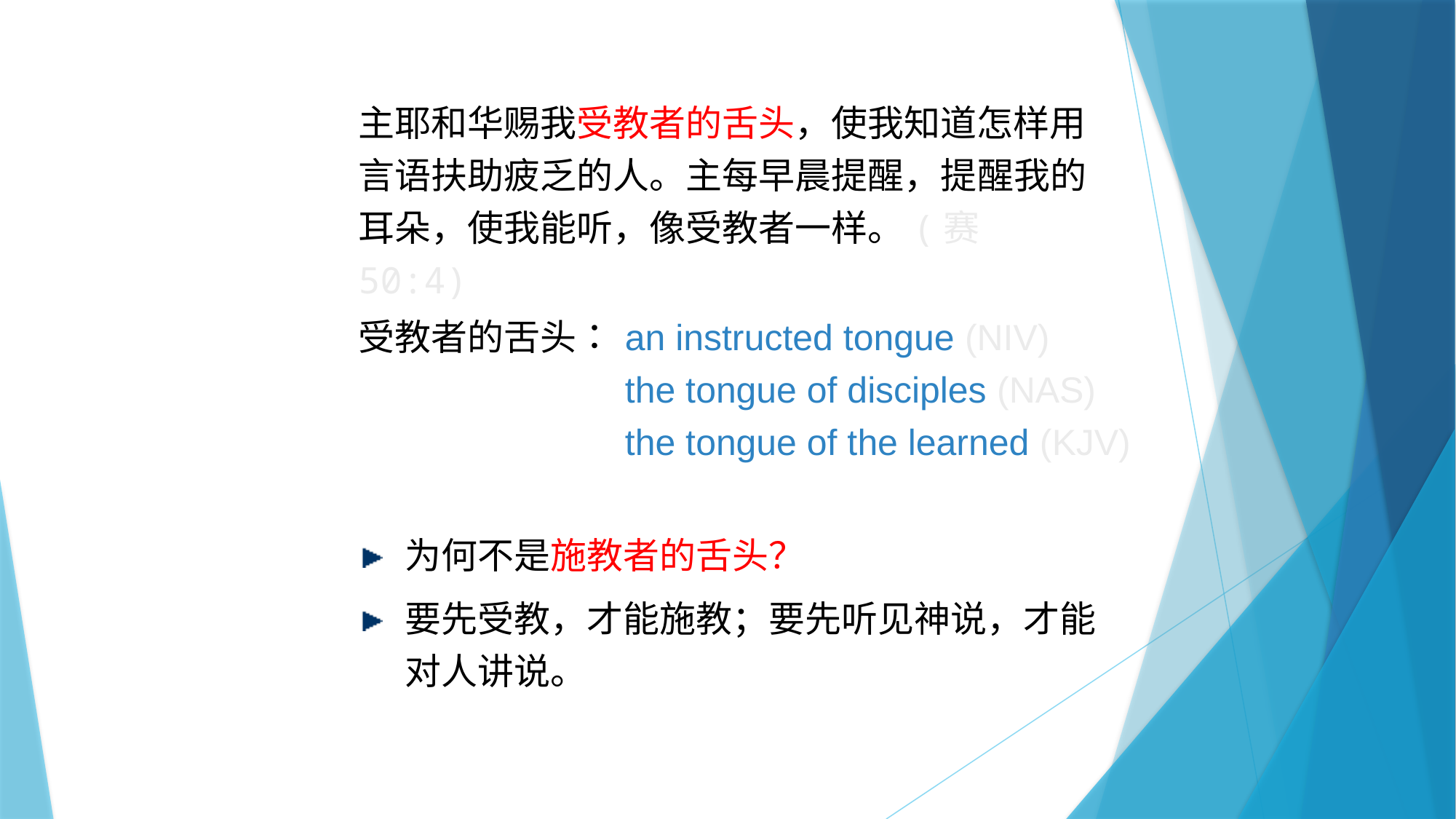

主耶和华赐我受教者的舌头，使我知道怎样用言语扶助疲乏的人。主每早晨提醒，提醒我的耳朵，使我能听，像受教者一样。(赛50:4)
受教者的舌头：	an instructed tongue (NIV)
	the tongue of disciples (NAS)
	the tongue of the learned (KJV)
为何不是施教者的舌头？
要先受教，才能施教；要先听见神说，才能对人讲说。